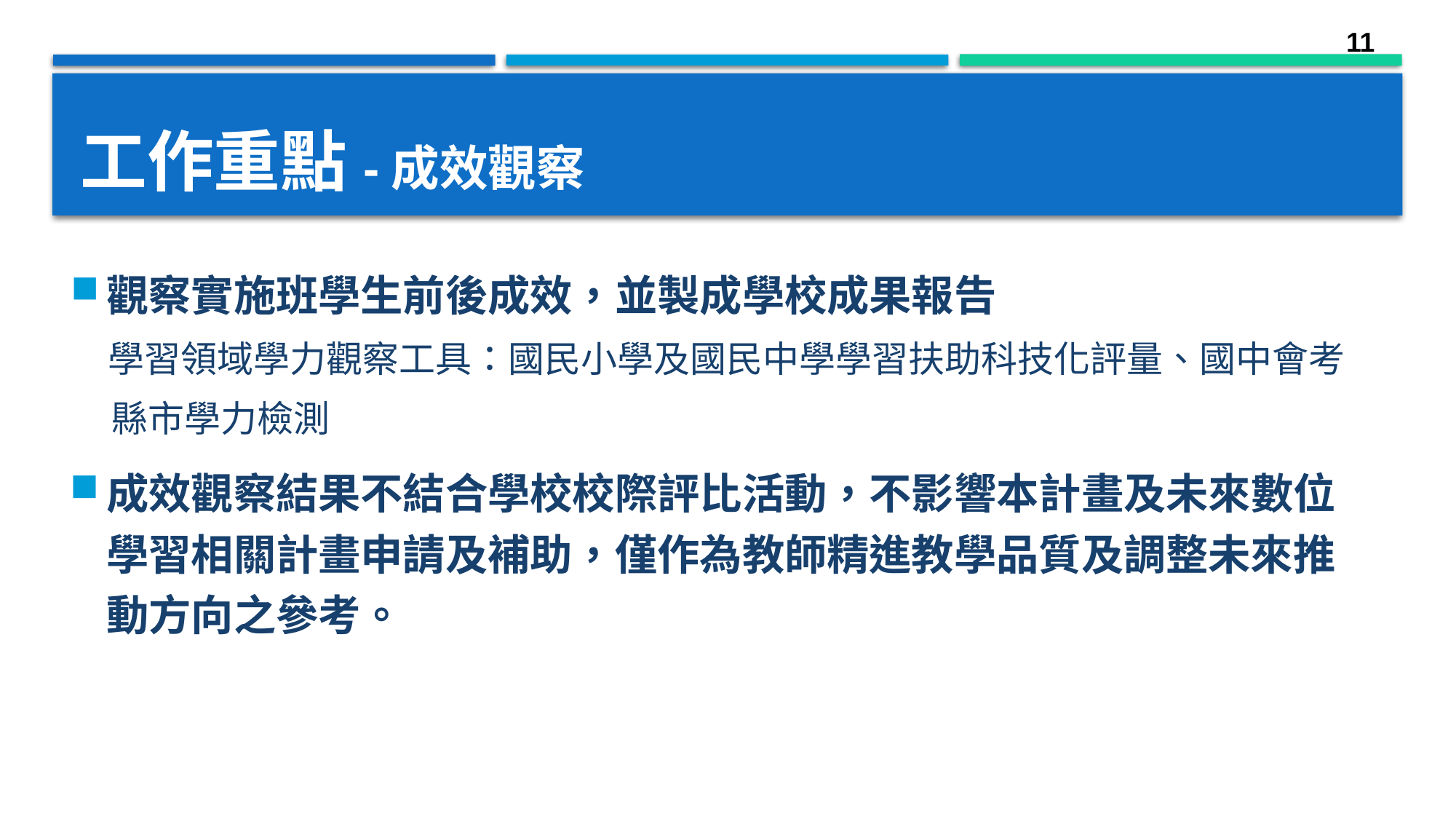

11
# 工作重點-成效觀察
觀察實施班學生前後成效，並製成學校成果報告
    學習領域學力觀察工具：國民小學及國民中學學習扶助科技化評量、國中會考
    縣市學力檢測
成效觀察結果不結合學校校際評比活動，不影響本計畫及未來數位學習相關計畫申請及補助，僅作為教師精進教學品質及調整未來推動方向之參考。